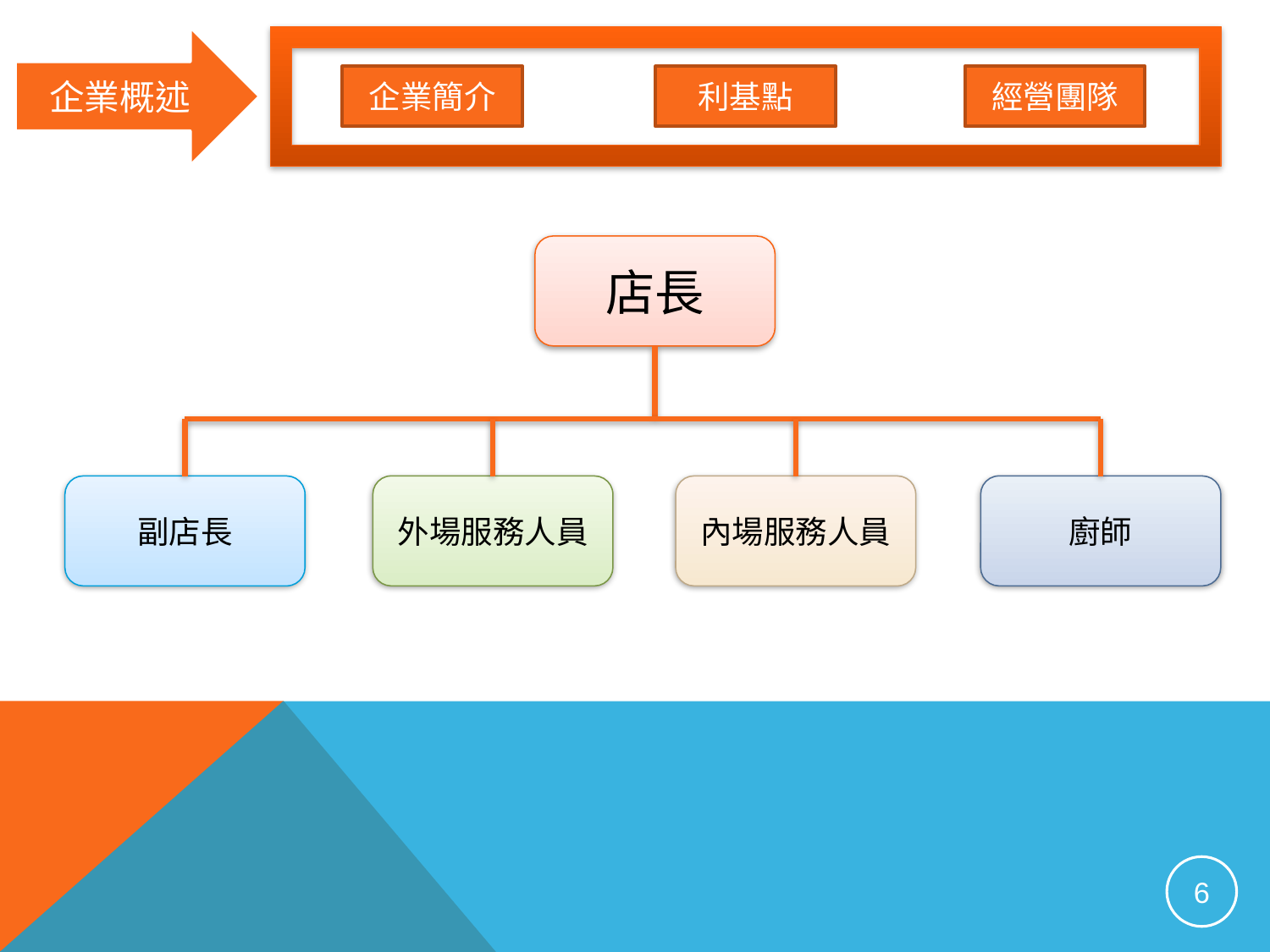

企業概述

企業簡介
經營團隊
利基點
店長
副店長
外場服務人員
內場服務人員
廚師
6